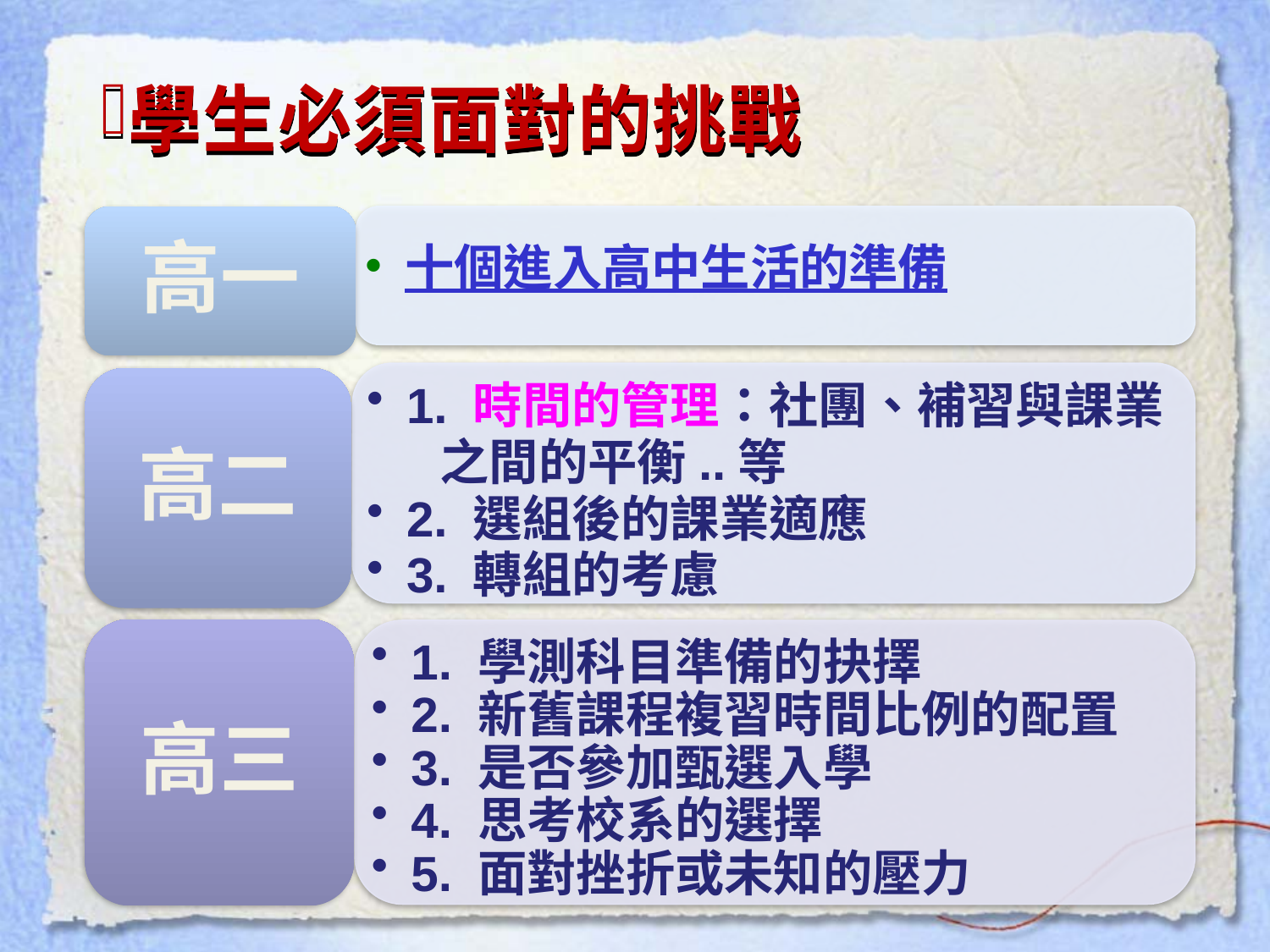

學生必須面對的挑戰
十個進入高中生活的準備
高一
1. 時間的管理：社團、補習與課業     之間的平衡..等
2. 選組後的課業適應
3. 轉組的考慮
高二
1. 學測科目準備的抉擇
2. 新舊課程複習時間比例的配置
3. 是否參加甄選入學
4. 思考校系的選擇
5. 面對挫折或未知的壓力

高三